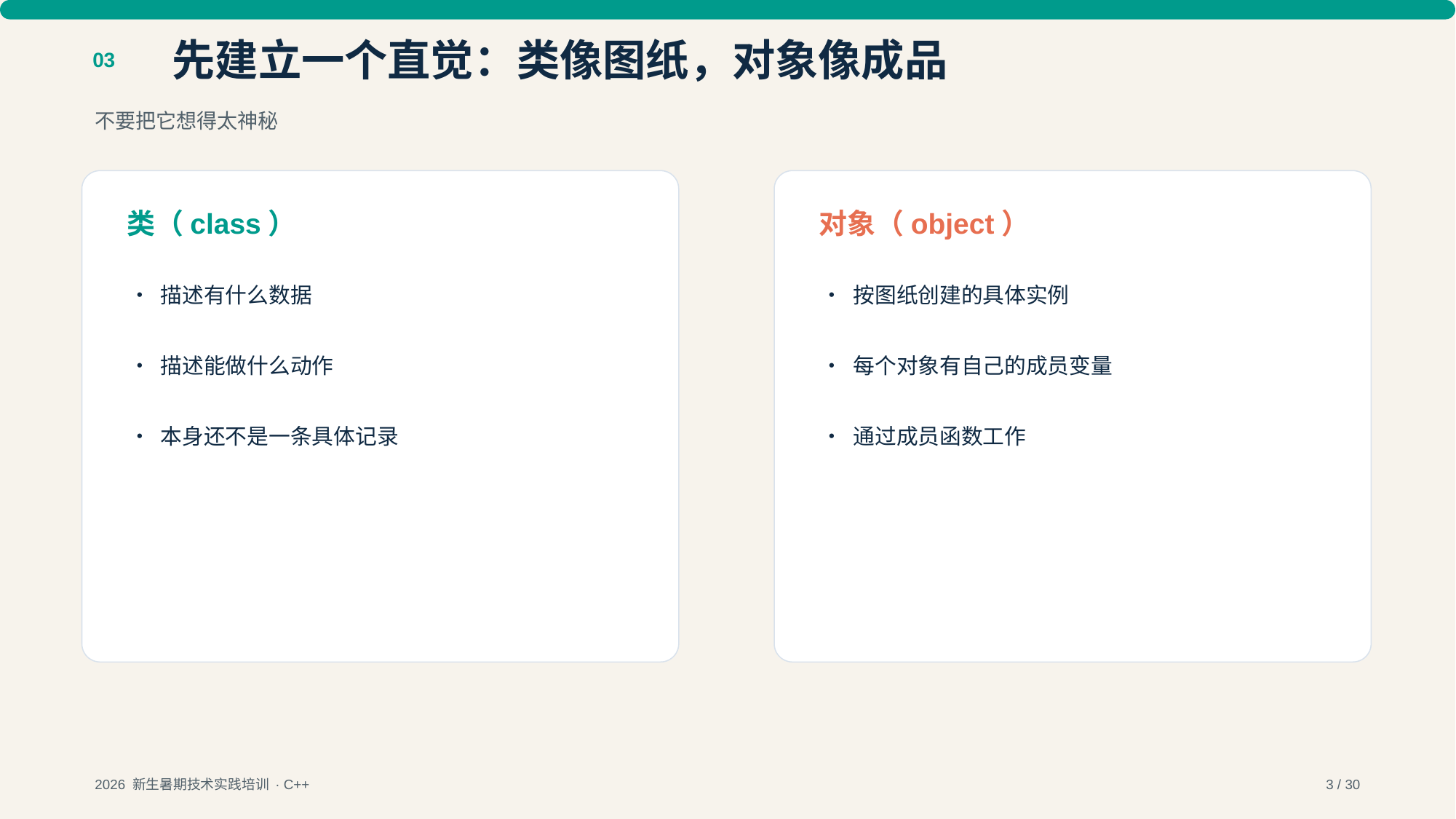

先建立一个直觉：类像图纸，对象像成品
03
不要把它想得太神秘

类（class）
对象（object）
• 描述有什么数据
• 按图纸创建的具体实例
• 描述能做什么动作
• 每个对象有自己的成员变量
• 本身还不是一条具体记录
• 通过成员函数工作
2026 新生暑期技术实践培训 · C++
3 / 30